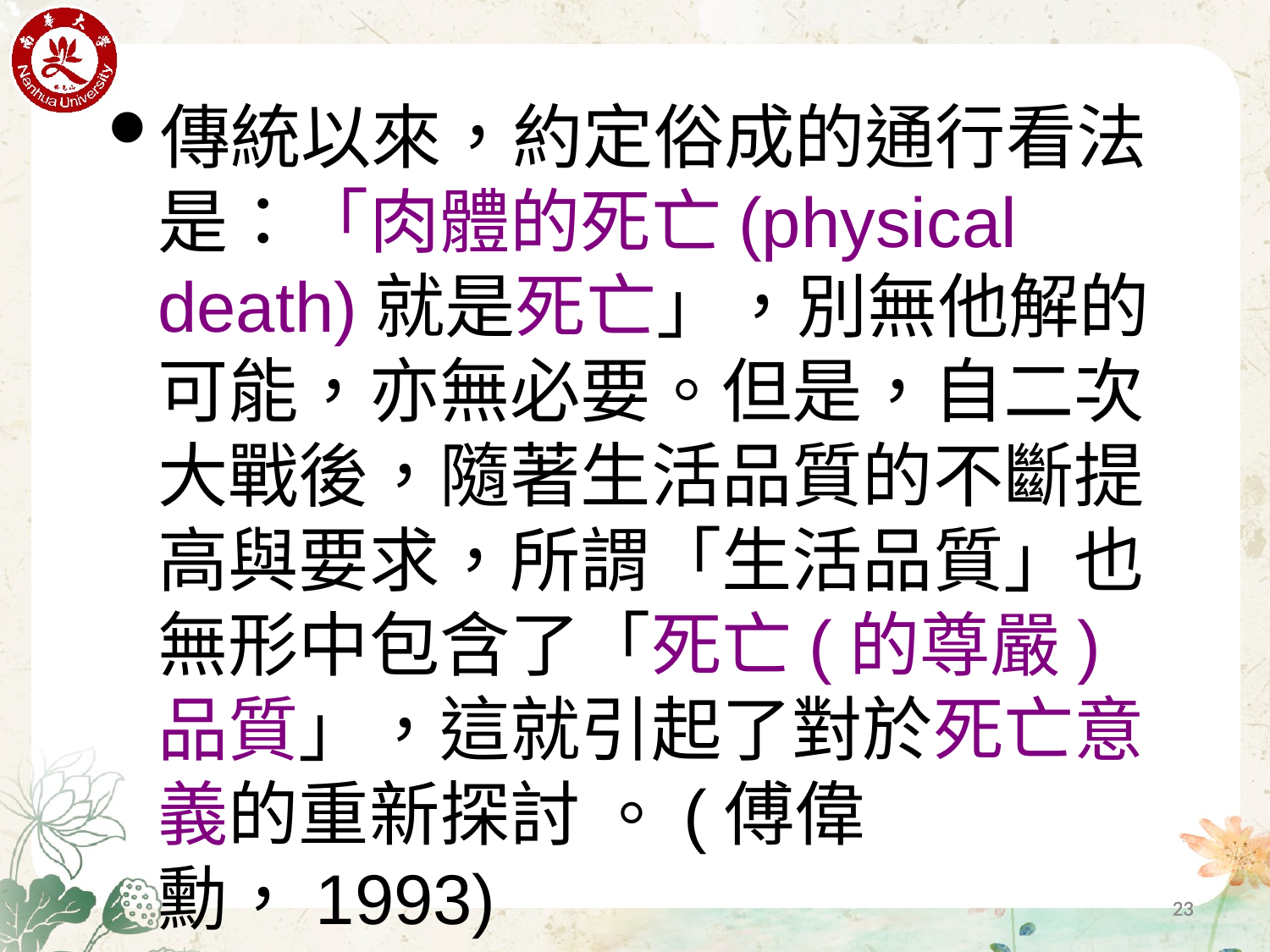

傳統以來，約定俗成的通行看法是：「肉體的死亡(physical death)就是死亡」，別無他解的可能，亦無必要。但是，自二次大戰後，隨著生活品質的不斷提高與要求，所謂「生活品質」也無形中包含了「死亡(的尊嚴)品質」，這就引起了對於死亡意義的重新探討 。(傅偉勳，1993)
23
23
23